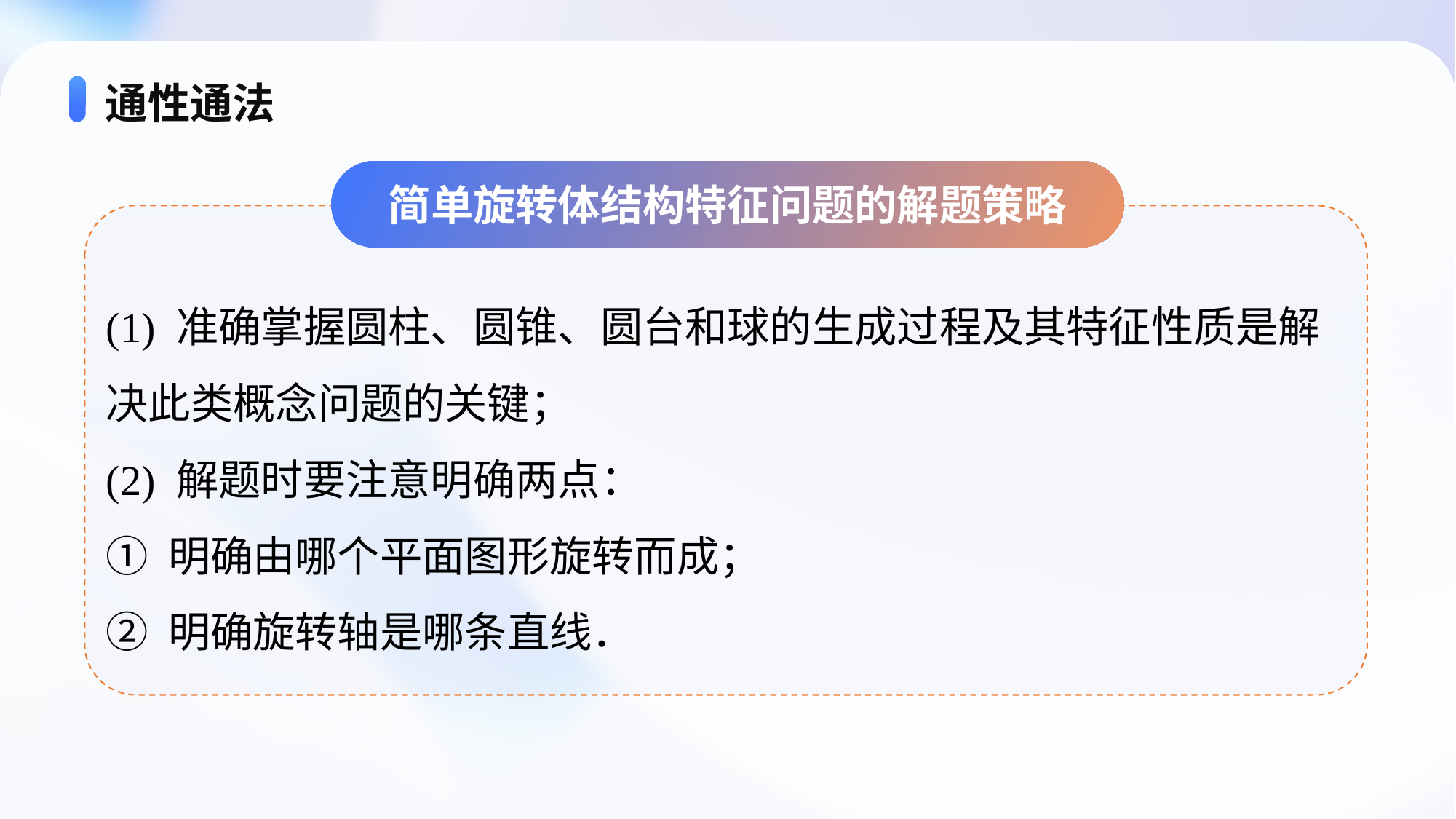

# 通性通法
简单旋转体结构特征问题的解题策略

(1) 准确掌握圆柱、圆锥、圆台和球的生成过程及其特征性质是解决此类概念问题的关键；
(2) 解题时要注意明确两点：
① 明确由哪个平面图形旋转而成；
② 明确旋转轴是哪条直线．